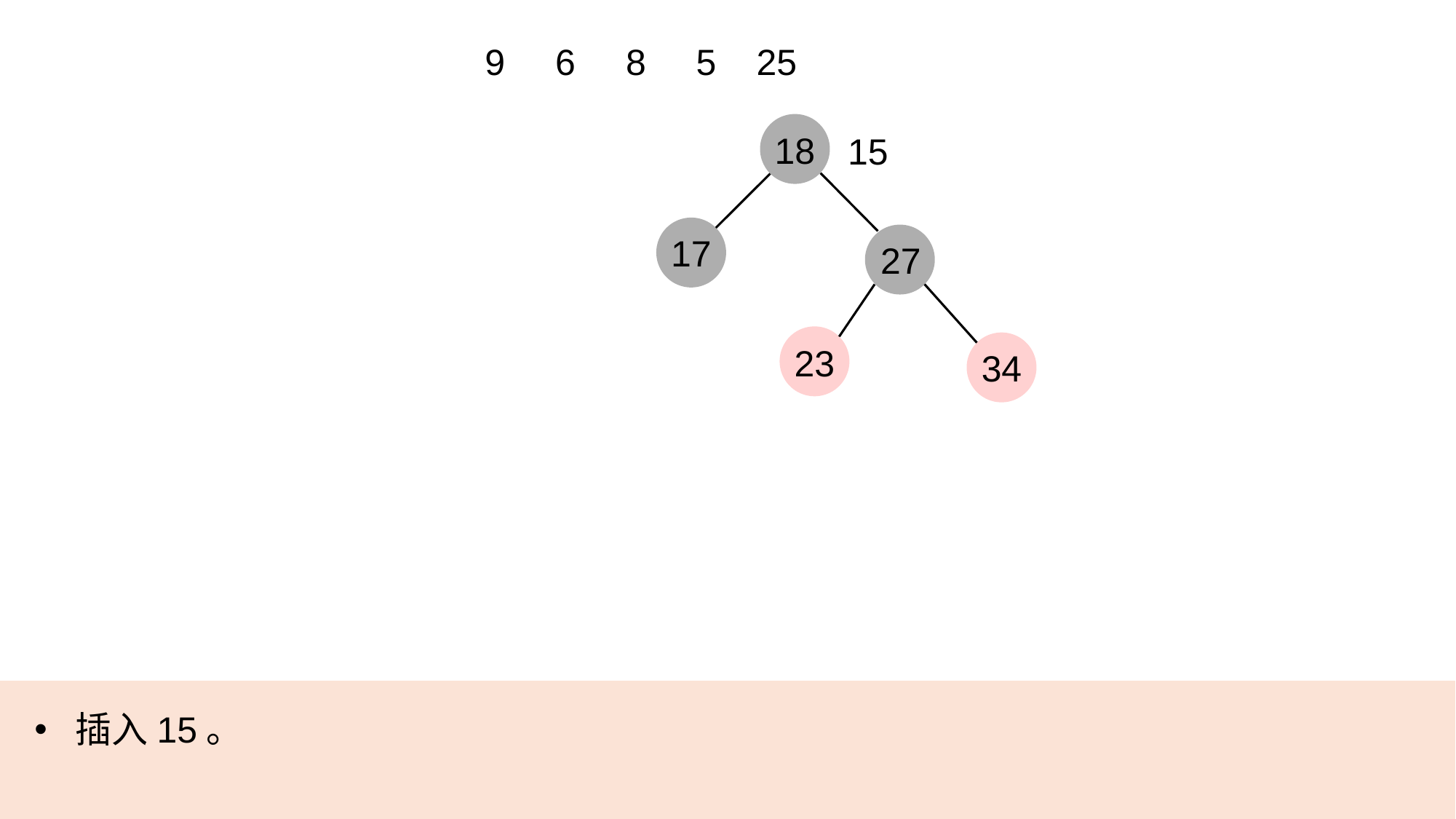

9
6
8
5
25

18
15

17
27

23
34

插入15。